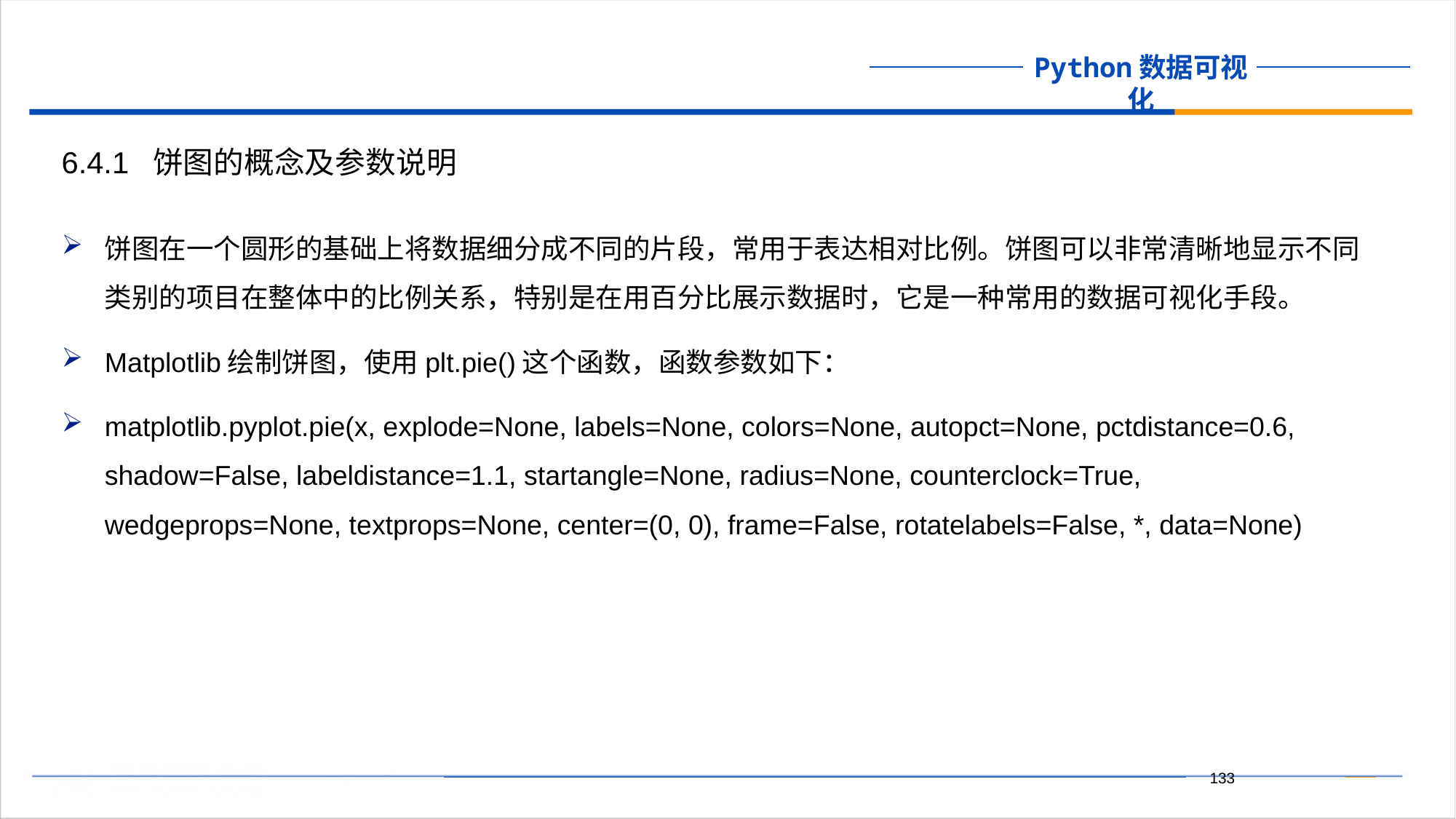

6.4.1  饼图的概念及参数说明
饼图在一个圆形的基础上将数据细分成不同的片段，常用于表达相对比例。饼图可以非常清晰地显示不同类别的项目在整体中的比例关系，特别是在用百分比展示数据时，它是一种常用的数据可视化手段。
Matplotlib绘制饼图，使用plt.pie()这个函数，函数参数如下：
matplotlib.pyplot.pie(x, explode=None, labels=None, colors=None, autopct=None, pctdistance=0.6, shadow=False, labeldistance=1.1, startangle=None, radius=None, counterclock=True, wedgeprops=None, textprops=None, center=(0, 0), frame=False, rotatelabels=False, *, data=None)